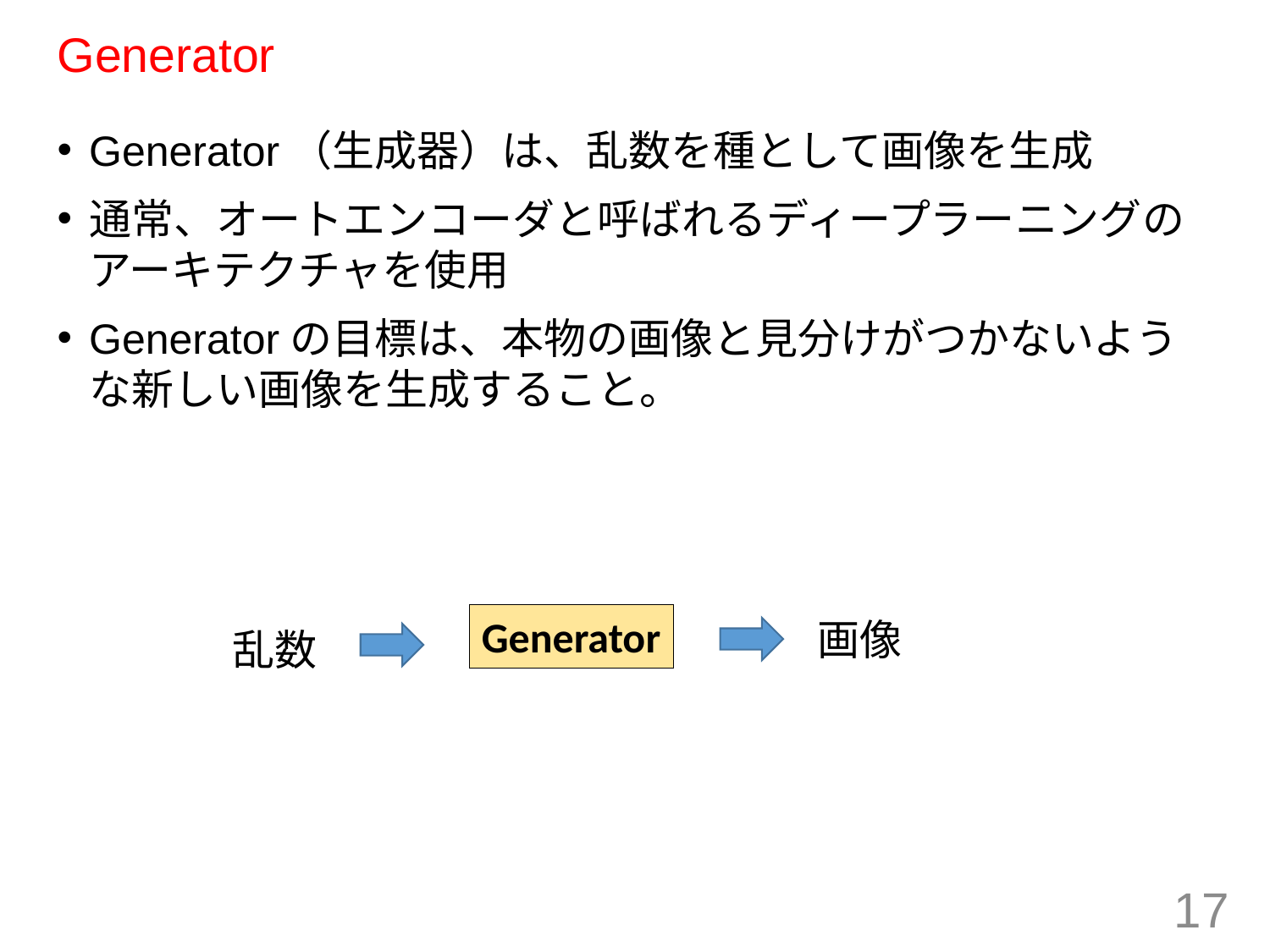

# Generator
Generator（生成器）は、乱数を種として画像を生成
通常、オートエンコーダと呼ばれるディープラーニングのアーキテクチャを使用
Generatorの目標は、本物の画像と見分けがつかないような新しい画像を生成すること。
Generator
画像
乱数

17